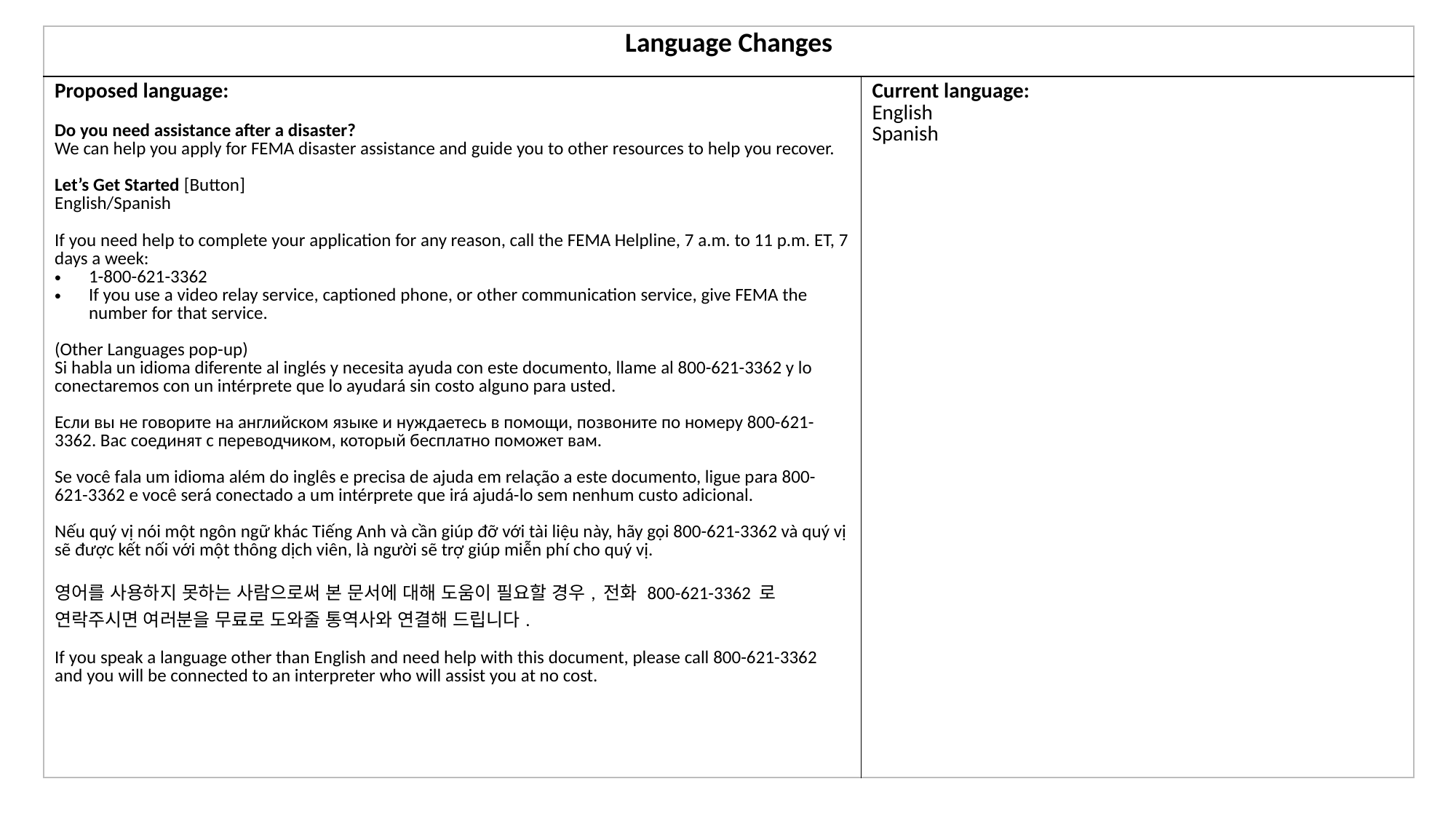

| Language Changes |  |
| --- | --- |
| Proposed language: Do you need assistance after a disaster? We can help you apply for FEMA disaster assistance and guide you to other resources to help you recover. Let’s Get Started [Button] English/Spanish If you need help to complete your application for any reason, call the FEMA Helpline, 7 a.m. to 11 p.m. ET, 7 days a week: 1-800-621-3362 If you use a video relay service, captioned phone, or other communication service, give FEMA the number for that service. (Other Languages pop-up) Si habla un idioma diferente al inglés y necesita ayuda con este documento, llame al 800-621-3362 y lo conectaremos con un intérprete que lo ayudará sin costo alguno para usted. Если вы не говорите на английском языке и нуждаетесь в помощи, позвоните по номеру 800-621-3362. Вас соединят с переводчиком, который бесплатно поможет вам. Se você fala um idioma além do inglês e precisa de ajuda em relação a este documento, ligue para 800-621-3362 e você será conectado a um intérprete que irá ajudá-lo sem nenhum custo adicional. Nếu quý vị nói một ngôn ngữ khác Tiếng Anh và cần giúp đỡ với tài liệu này, hãy gọi 800-621-3362 và quý vị sẽ được kết nối với một thông dịch viên, là người sẽ trợ giúp miễn phí cho quý vị. 영어를 사용하지 못하는 사람으로써 본 문서에 대해 도움이 필요할 경우, 전화 800-621-3362 로 연락주시면 여러분을 무료로 도와줄 통역사와 연결해 드립니다. If you speak a language other than English and need help with this document, please call 800-621-3362 and you will be connected to an interpreter who will assist you at no cost. | Current language: English Spanish |